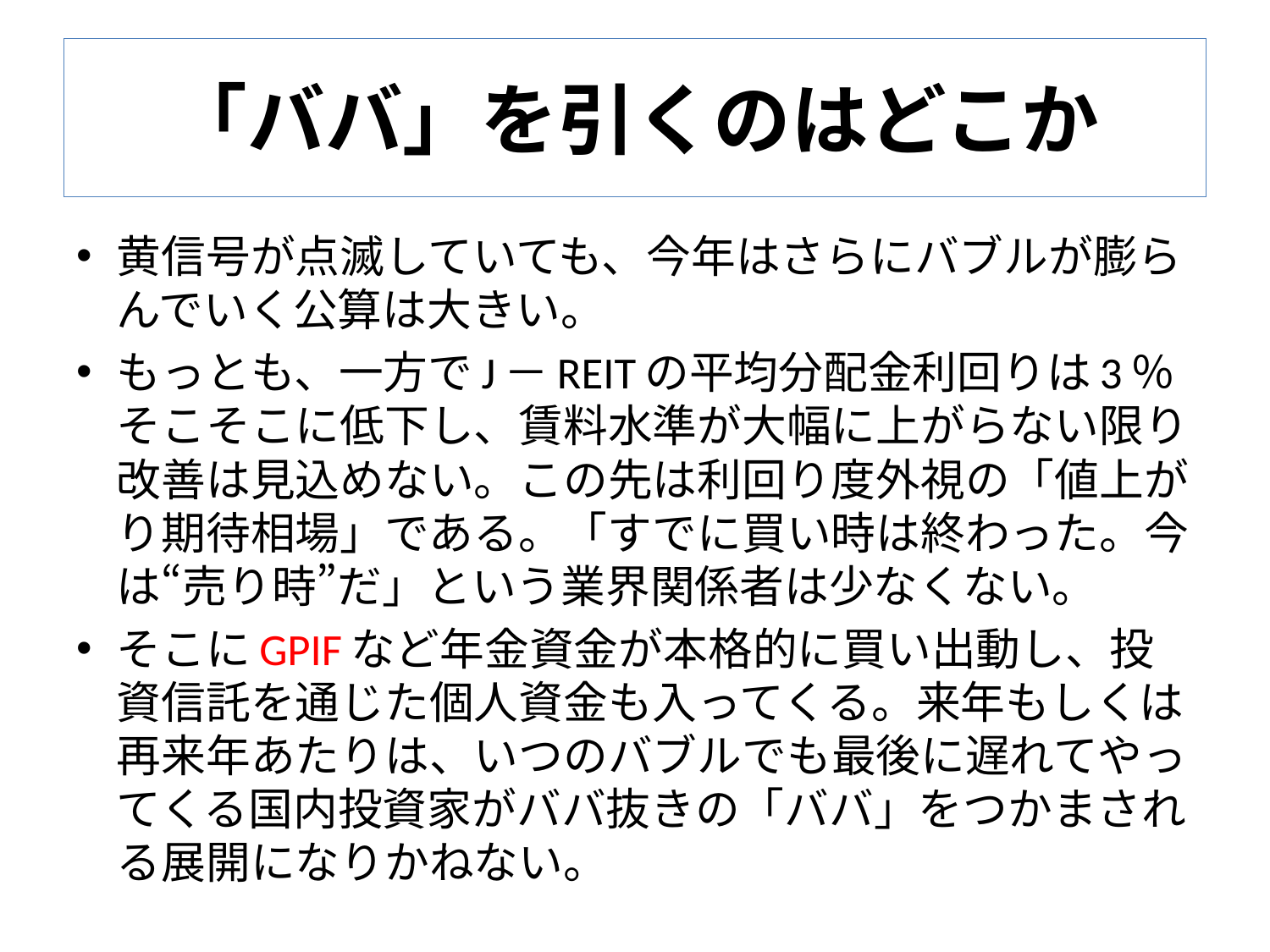

# 「ババ」を引くのはどこか
黄信号が点滅していても、今年はさらにバブルが膨らんでいく公算は大きい。
もっとも、一方でJ－REITの平均分配金利回りは3％そこそこに低下し、賃料水準が大幅に上がらない限り改善は見込めない。この先は利回り度外視の「値上がり期待相場」である。「すでに買い時は終わった。今は“売り時”だ」という業界関係者は少なくない。
そこにGPIFなど年金資金が本格的に買い出動し、投資信託を通じた個人資金も入ってくる。来年もしくは再来年あたりは、いつのバブルでも最後に遅れてやってくる国内投資家がババ抜きの「ババ」をつかまされる展開になりかねない。